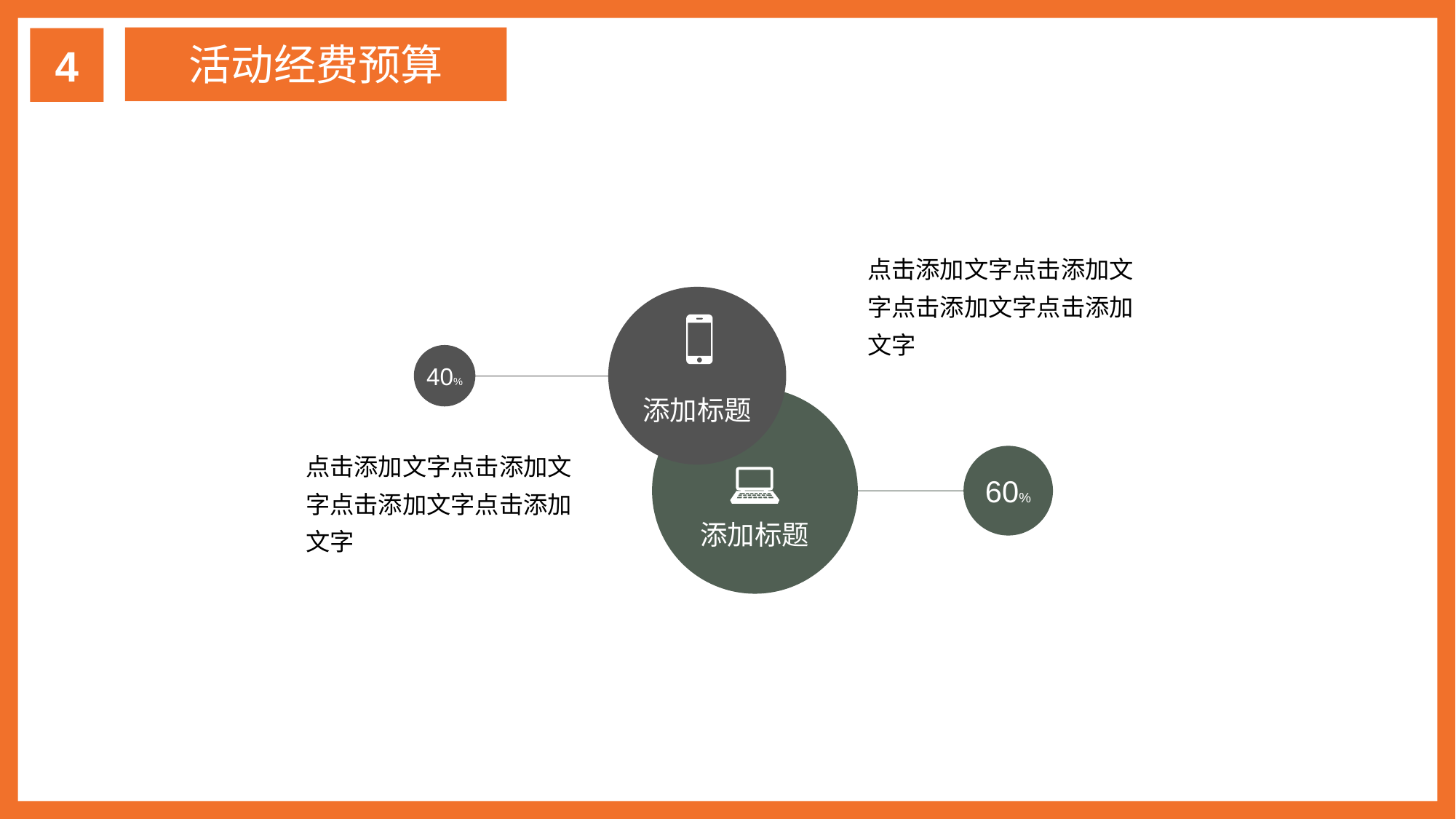

4
活动经费预算
点击添加文字点击添加文字点击添加文字点击添加文字
添加标题

40%
添加标题
点击添加文字点击添加文字点击添加文字点击添加文字
60%